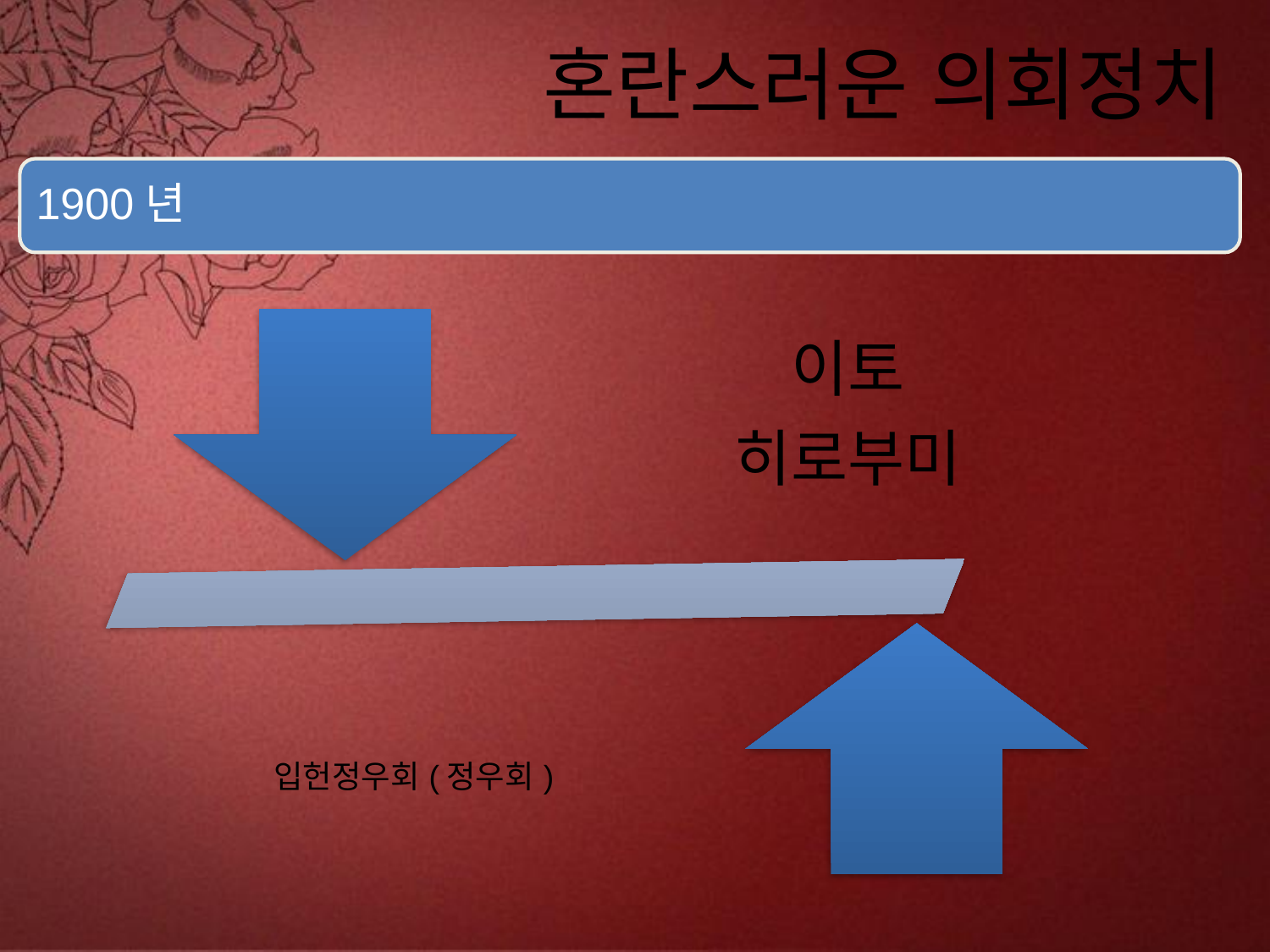

# 혼란스러운 의회정치

1900년
이토 히로부미
입헌정우회(정우회)